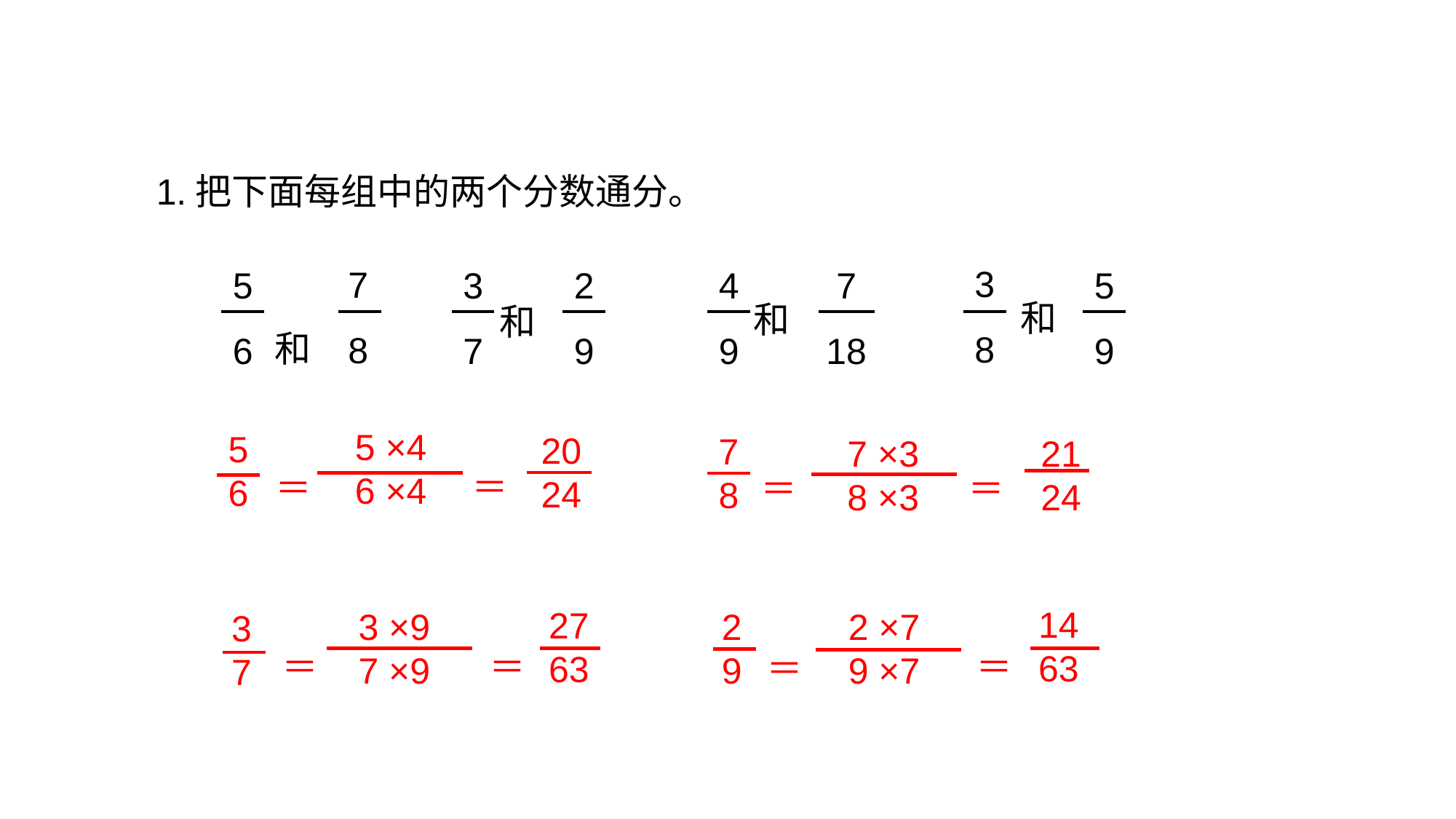

1.把下面每组中的两个分数通分。
3
8
5
9
和
7
8
5
6
3
7
2
9
和
4
9
7
18
和
和
＝
＝
5 ×4
6 ×4
5
6
20
24
＝
＝
7
8
21
24
7 ×3
8 ×3
＝
＝
27
63
3 ×9
7 ×9
3
7
＝
14
63
＝
2
9
2 ×7
9 ×7